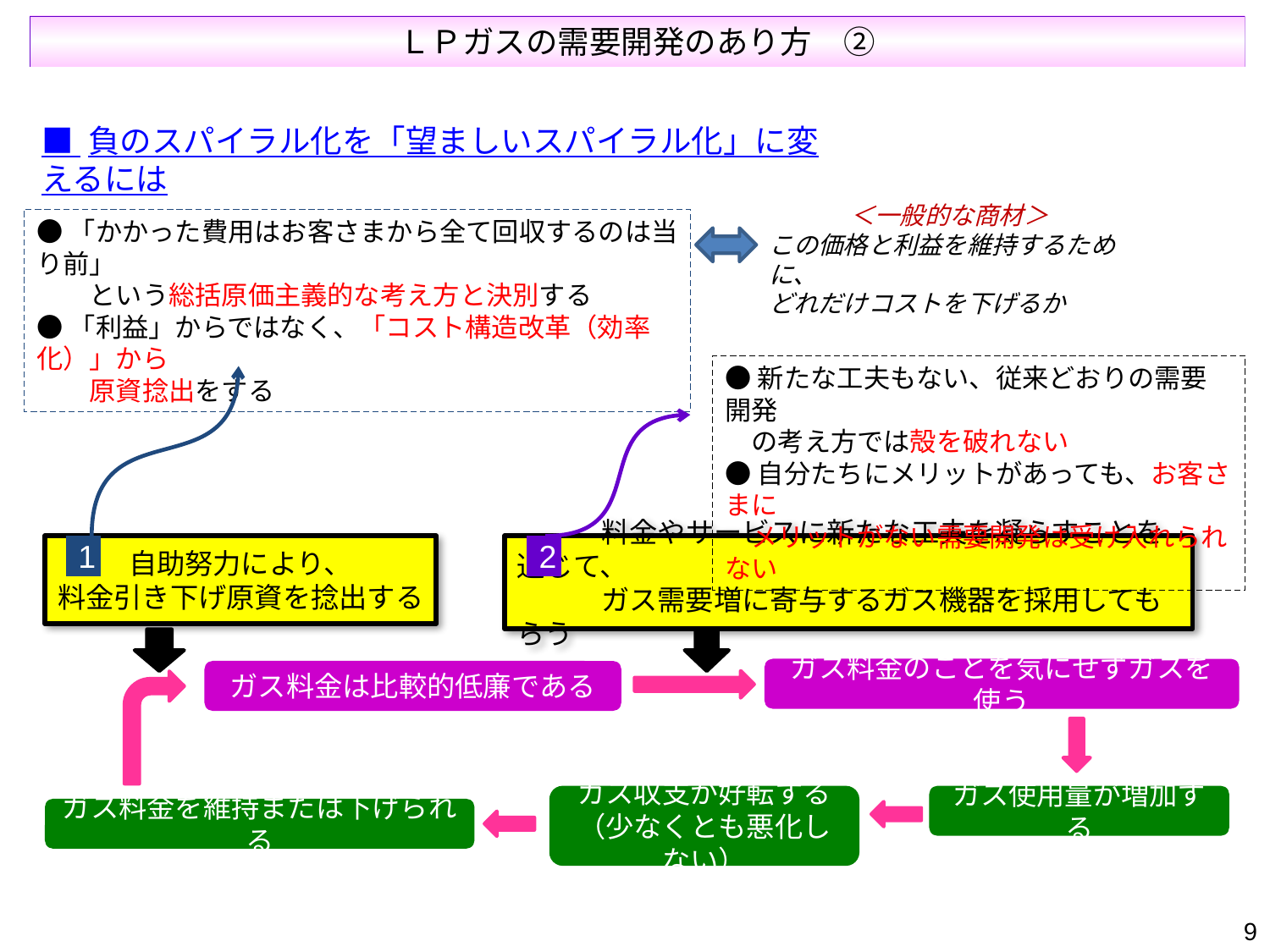

ＬＰガスの需要開発のあり方　②
■ 負のスパイラル化を「望ましいスパイラル化」に変えるには
＜一般的な商材＞
この価格と利益を維持するために、
どれだけコストを下げるか
●「かかった費用はお客さまから全て回収するのは当り前」
　　という総括原価主義的な考え方と決別する
●「利益」からではなく、「コスト構造改革（効率化）」から
　　原資捻出をする

●新たな工夫もない、従来どおりの需要開発
　の考え方では殻を破れない
●自分たちにメリットがあっても、お客さまに
　メリットがない需要開発は受け入れられない
自助努力により、
料金引き下げ原資を捻出する
　　　料金やサービスに新たな工夫を凝らすことを通じて、
　　　ガス需要増に寄与するガス機器を採用してもらう

ガス料金のことを気にせずガスを使う
ガス料金は比較的低廉である

ガス収支が好転する
（少なくとも悪化しない）
ガス使用量が増加する
ガス料金を維持または下げられる

1
2
9